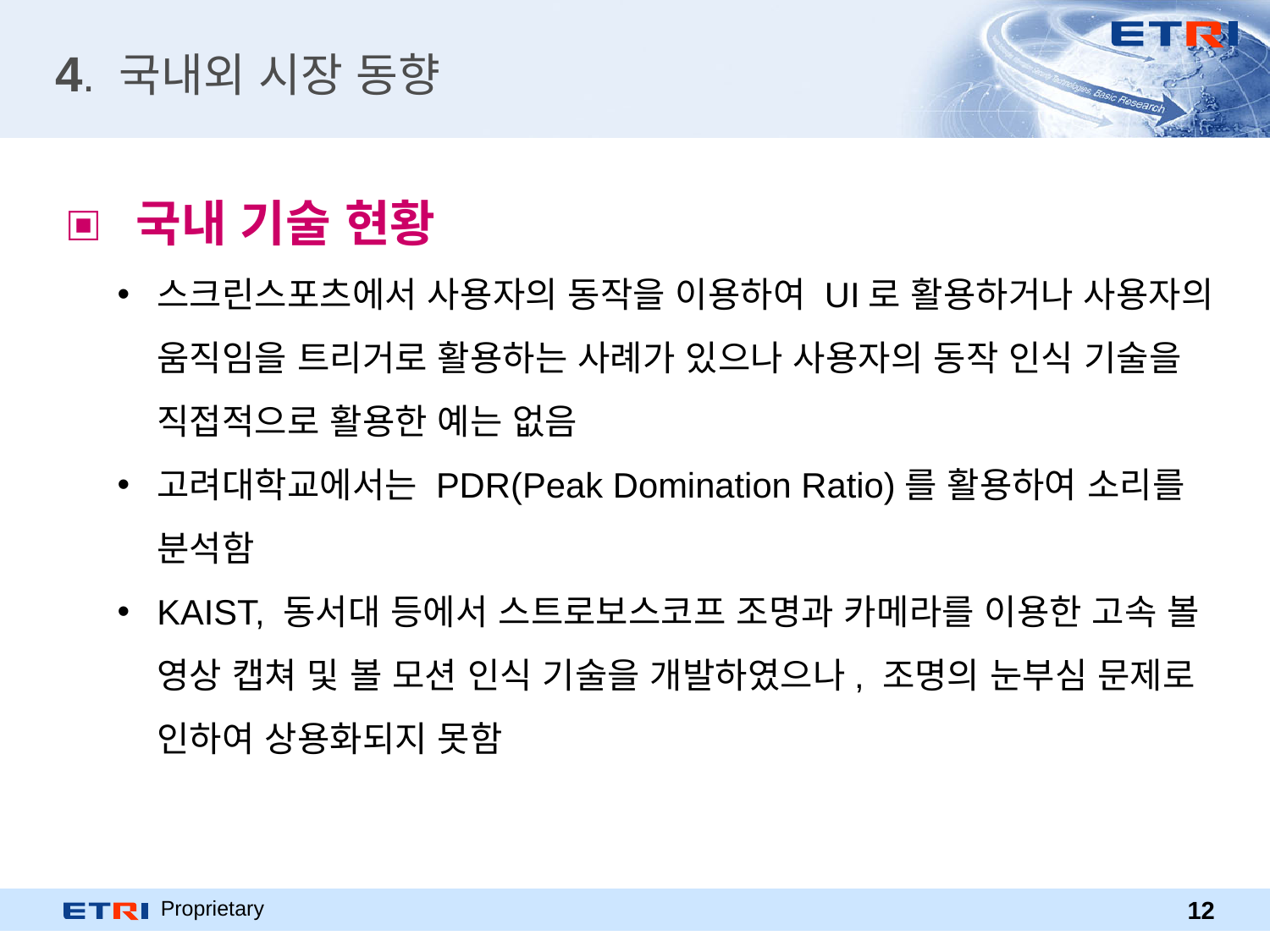

# 4. 국내외 시장 동향
 국내 기술 현황
스크린스포츠에서 사용자의 동작을 이용하여 UI로 활용하거나 사용자의 움직임을 트리거로 활용하는 사례가 있으나 사용자의 동작 인식 기술을 직접적으로 활용한 예는 없음
고려대학교에서는 PDR(Peak Domination Ratio)를 활용하여 소리를 분석함
KAIST, 동서대 등에서 스트로보스코프 조명과 카메라를 이용한 고속 볼 영상 캡쳐 및 볼 모션 인식 기술을 개발하였으나, 조명의 눈부심 문제로 인하여 상용화되지 못함

12